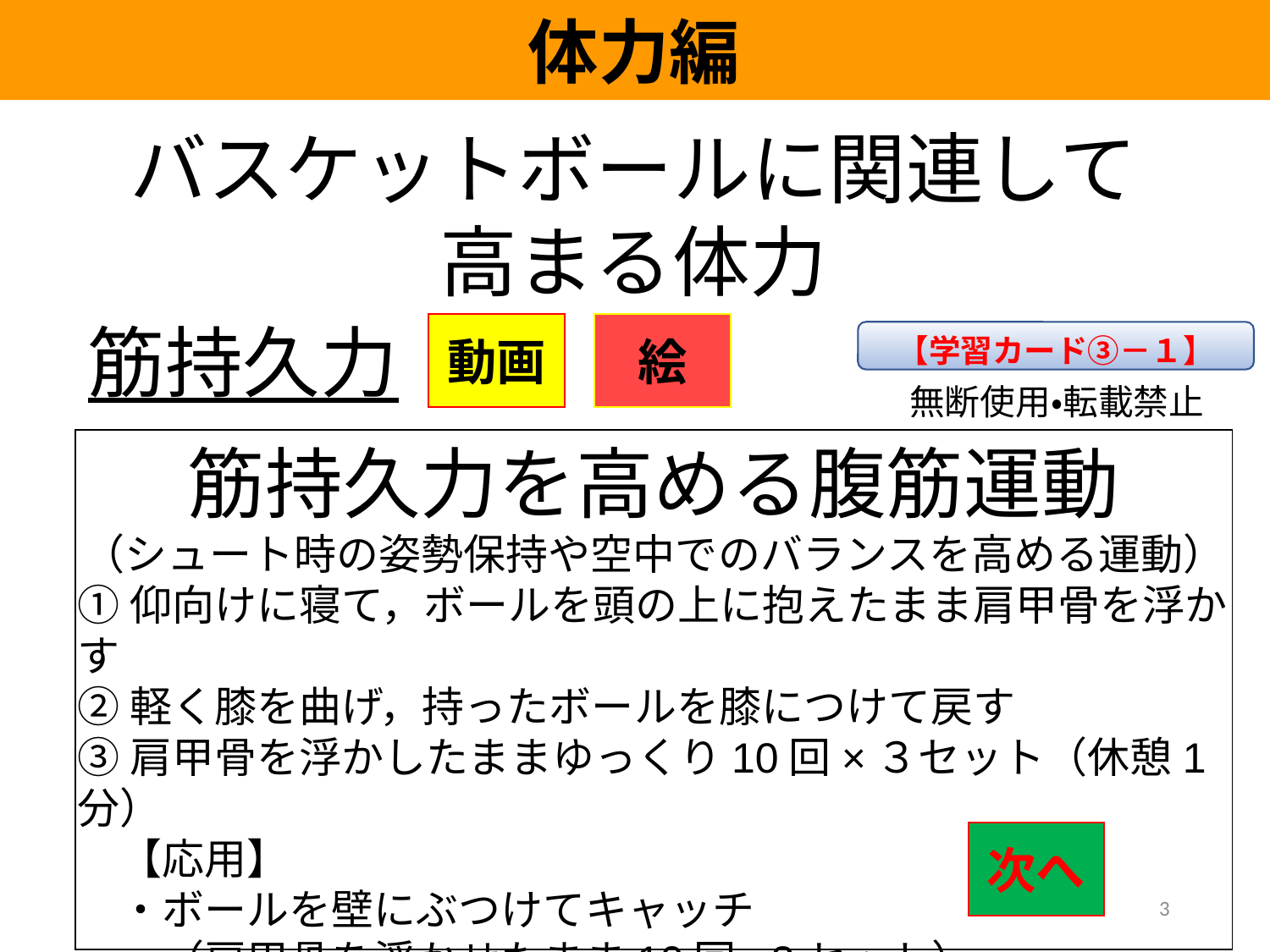

体力編

バスケットボールに関連して高まる体力
筋持久力
絵
動画
【学習カード③－１】
無断使用・転載禁止
筋持久力を高める腹筋運動
（シュート時の姿勢保持や空中でのバランスを高める運動）
①仰向けに寝て，ボールを頭の上に抱えたまま肩甲骨を浮かす
②軽く膝を曲げ，持ったボールを膝につけて戻す
③肩甲骨を浮かしたままゆっくり10回×３セット（休憩1分）
　【応用】
　・ボールを壁にぶつけてキャッチ
　　（肩甲骨を浮かせたまま10回×3セット）
　・足も浮かせてボールをつま先にタッチする

次へ
3